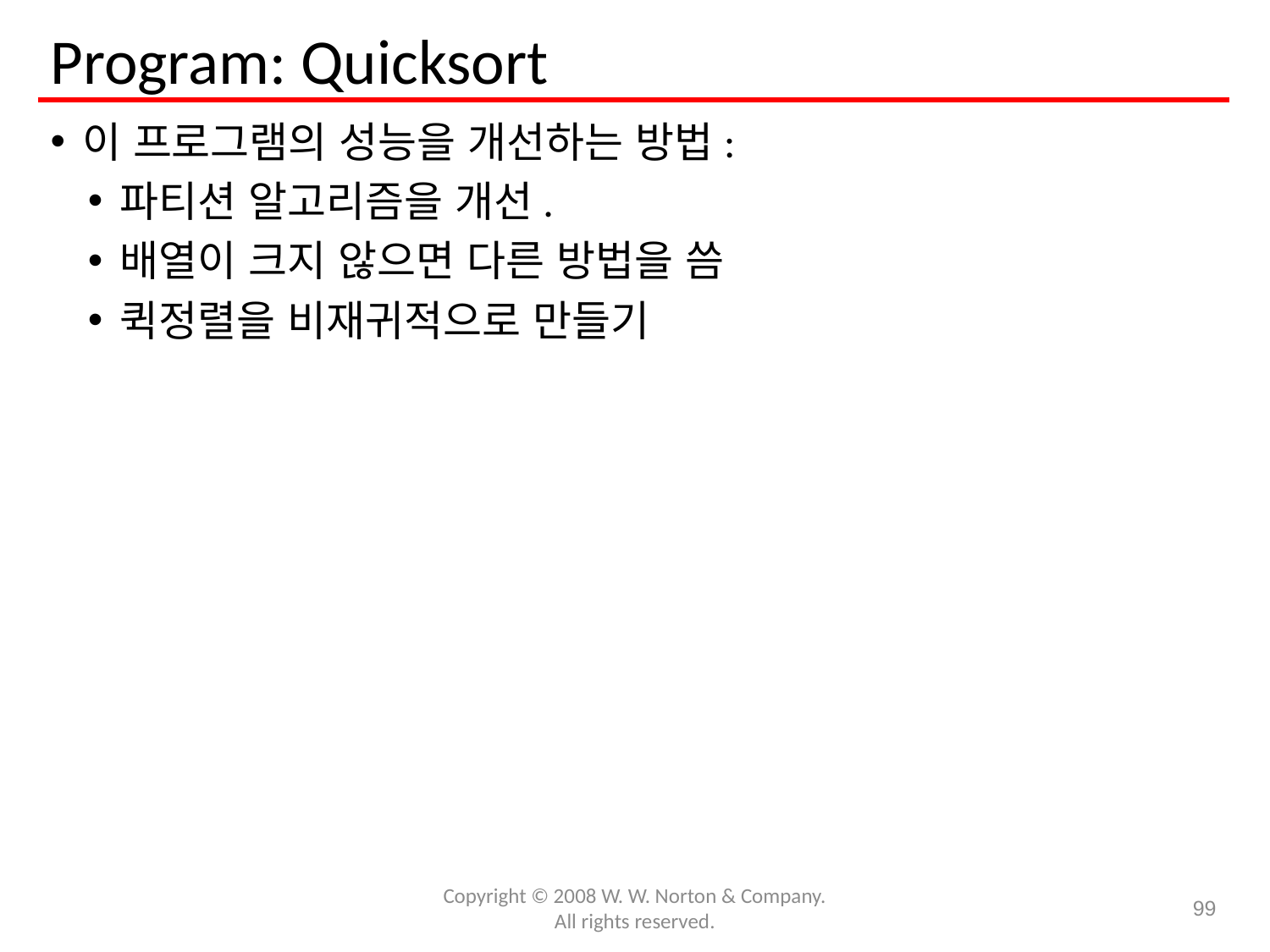

# Program: Quicksort
이 프로그램의 성능을 개선하는 방법:
파티션 알고리즘을 개선.
배열이 크지 않으면 다른 방법을 씀
퀵정렬을 비재귀적으로 만들기
Copyright © 2008 W. W. Norton & Company.
All rights reserved.
99